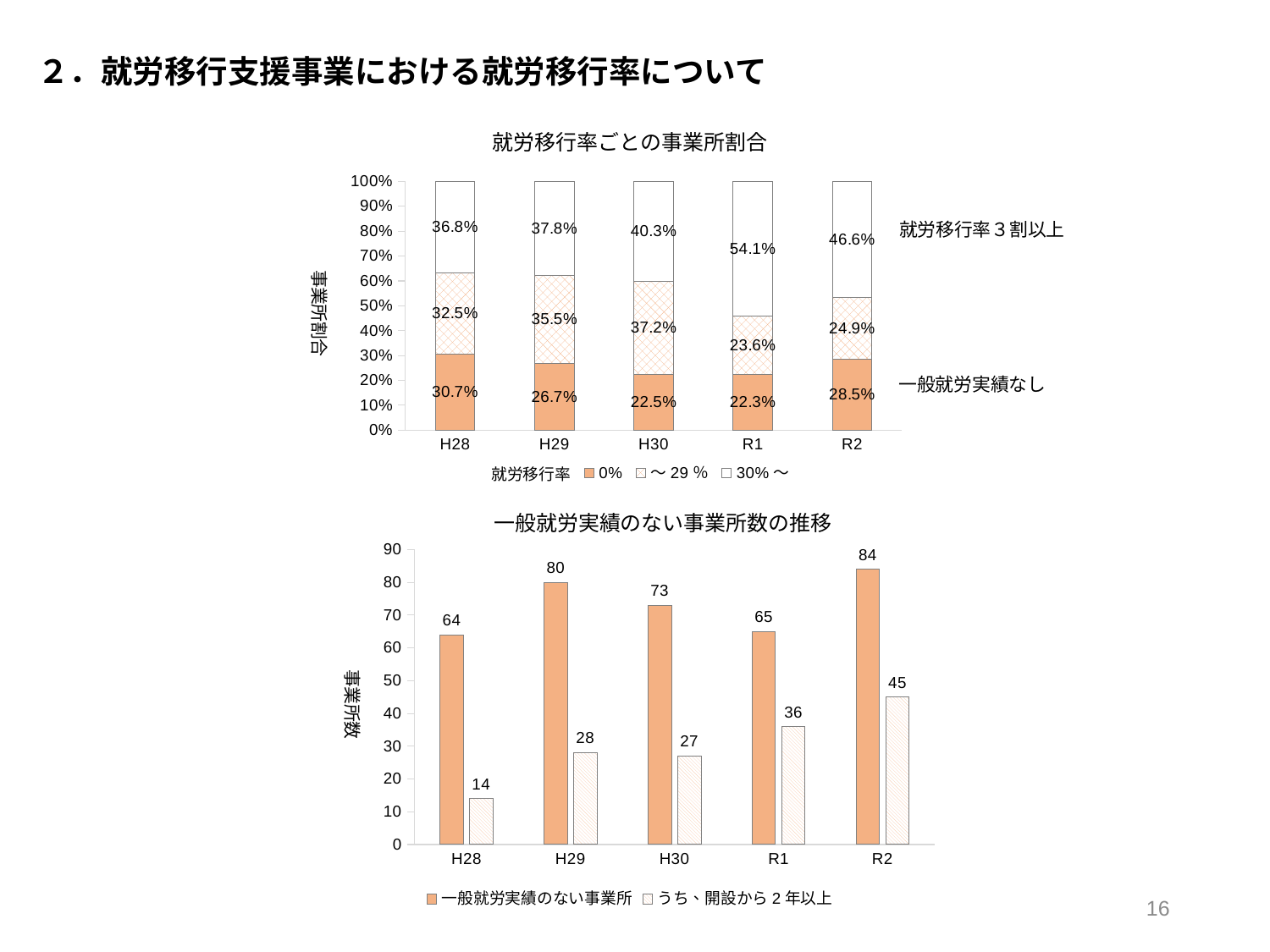

２．就労移行支援事業における就労移行率について

### Chart: 就労移行率

| Category | 0% | ～29％ | 30%～ |
|---|---|---|---|
| H28 | 0.307 | 0.32499999999999996 | 0.368 |
| H29 | 0.267 | 0.354515050167224 | 0.377926421404682 |
| H30 | 0.2246153846153846 | 0.3723076923076923 | 0.40307692307692305 |
| R1 | 0.2226027397260274 | 0.23630136986301364 | 0.541095890410959 |
| R2 | 0.2847142857142857 | 0.24929931972789116 | 0.46598639455782315 |
就労移行率ごとの事業所割合
就労移行率３割以上
一般就労実績なし
一般就労実績のない事業所数の推移

### Chart

| Category | 一般就労実績のない事業所 | うち、開設から2年以上 |
|---|---|---|
| H28 | 64.0 | 14.0 |
| H29 | 80.0 | 28.0 |
| H30 | 73.0 | 27.0 |
| R1 | 65.0 | 36.0 |
| R2 | 84.0 | 45.0 |
16